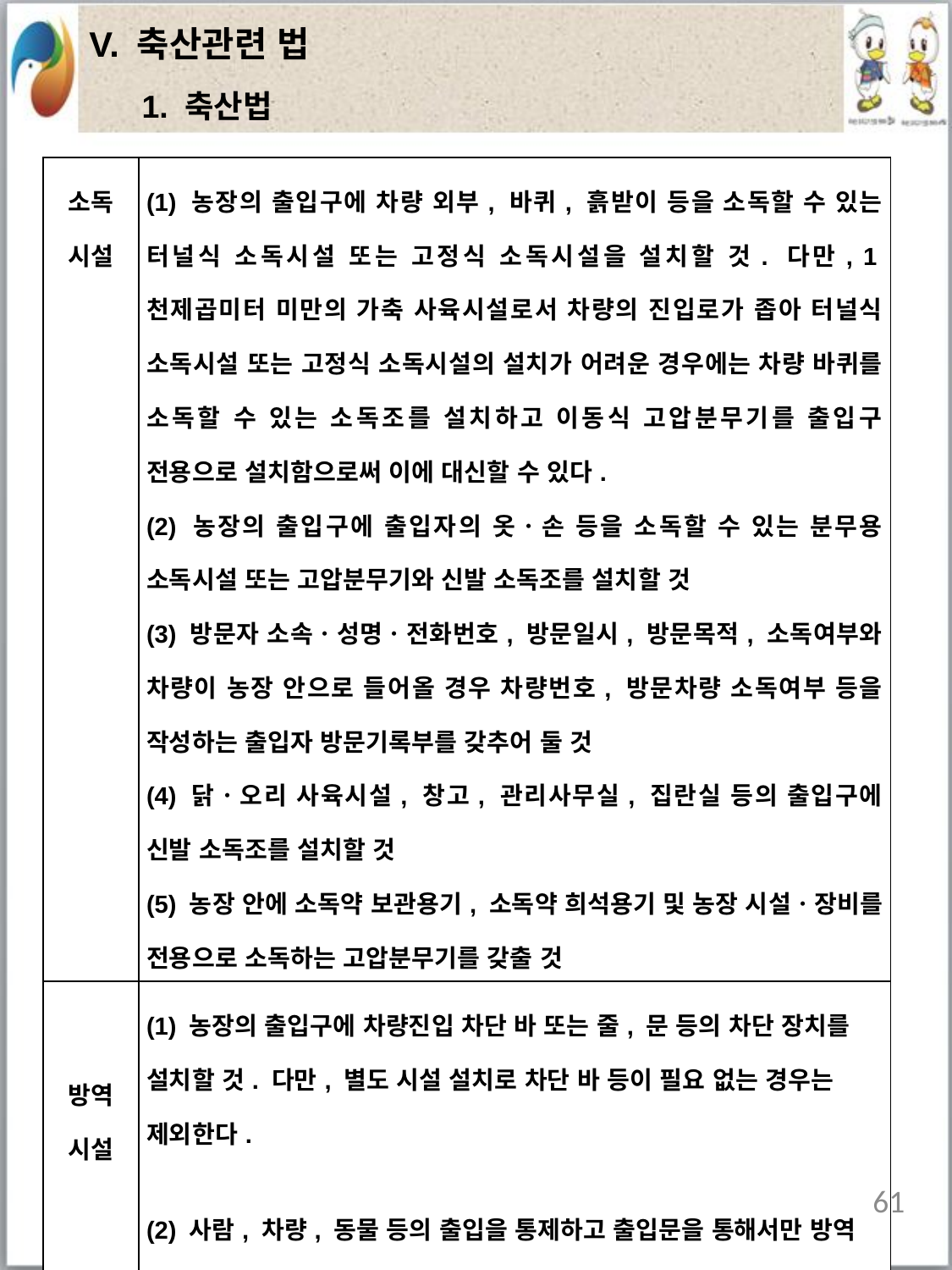

| V. 축산관련 법 |
| --- |

1. 축산법

| 소독 시설 | (1) 농장의 출입구에 차량 외부, 바퀴, 흙받이 등을 소독할 수 있는 터널식 소독시설 또는 고정식 소독시설을 설치할 것. 다만, 1천제곱미터 미만의 가축 사육시설로서 차량의 진입로가 좁아 터널식 소독시설 또는 고정식 소독시설의 설치가 어려운 경우에는 차량 바퀴를 소독할 수 있는 소독조를 설치하고 이동식 고압분무기를 출입구 전용으로 설치함으로써 이에 대신할 수 있다. (2) 농장의 출입구에 출입자의 옷ㆍ손 등을 소독할 수 있는 분무용 소독시설 또는 고압분무기와 신발 소독조를 설치할 것 (3) 방문자 소속ㆍ성명ㆍ전화번호, 방문일시, 방문목적, 소독여부와 차량이 농장 안으로 들어올 경우 차량번호, 방문차량 소독여부 등을 작성하는 출입자 방문기록부를 갖추어 둘 것 (4) 닭ㆍ오리 사육시설, 창고, 관리사무실, 집란실 등의 출입구에 신발 소독조를 설치할 것 (5) 농장 안에 소독약 보관용기, 소독약 희석용기 및 농장 시설ㆍ장비를 전용으로 소독하는 고압분무기를 갖출 것 |
| --- | --- |
| 방역 시설 | (1) 농장의 출입구에 차량진입 차단 바 또는 줄, 문 등의 차단 장치를 설치할 것. 다만, 별도 시설 설치로 차단 바 등이 필요 없는 경우는 제외한다. (2) 사람, 차량, 동물 등의 출입을 통제하고 출입문을 통해서만 방역 후 출입할 수 있도록 울타리 또는 담장을 설치할 것. 다만, 고도 차이, 개천, 경계림 등 출입을 통제할 수 있는 자연경계를 갖춘 경우에는 울타리 및 담장을 설치하지 않을 수 있다. |

61